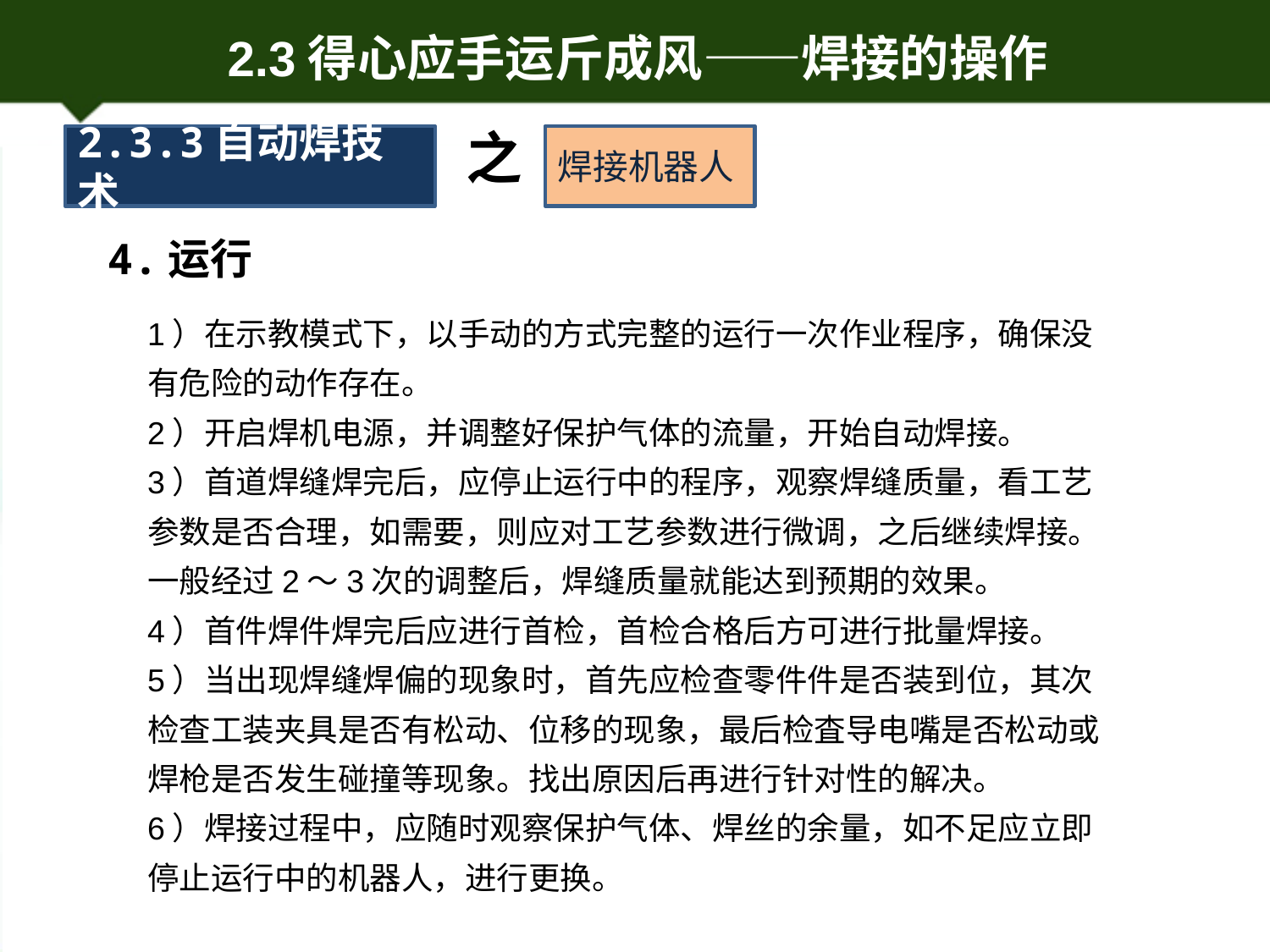

之
2.3.3自动焊技术
焊接机器人
4.运行
1）在示教模式下，以手动的方式完整的运行一次作业程序，确保没有危险的动作存在。
2）开启焊机电源，并调整好保护气体的流量，开始自动焊接。
3）首道焊缝焊完后，应停止运行中的程序，观察焊缝质量，看工艺参数是否合理，如需要，则应对工艺参数进行微调，之后继续焊接。一般经过2〜3次的调整后，焊缝质量就能达到预期的效果。
4）首件焊件焊完后应进行首检，首检合格后方可进行批量焊接。
5）当出现焊缝焊偏的现象时，首先应检查零件件是否装到位，其次检查工装夹具是否有松动、位移的现象，最后检査导电嘴是否松动或焊枪是否发生碰撞等现象。找出原因后再进行针对性的解决。
6）焊接过程中，应随时观察保护气体、焊丝的余量，如不足应立即停止运行中的机器人，进行更换。